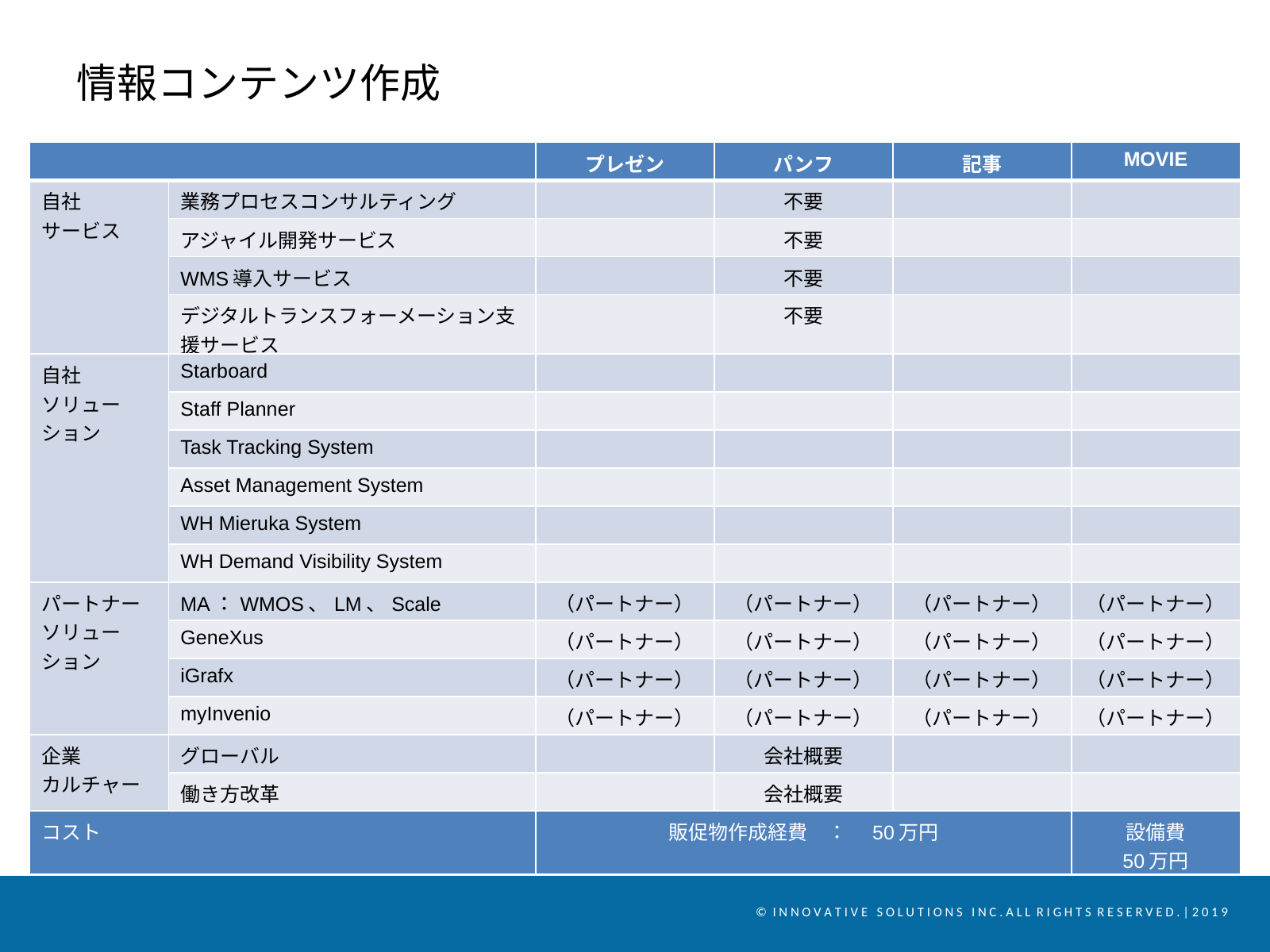

情報コンテンツ作成
|  |  | プレゼン | パンフ | 記事 | MOVIE |
| --- | --- | --- | --- | --- | --- |
| 自社 サービス | 業務プロセスコンサルティング |  | 不要 |  |  |
|  | アジャイル開発サービス |  | 不要 |  |  |
|  | WMS導入サービス |  | 不要 |  |  |
|  | デジタルトランスフォーメーション支援サービス |  | 不要 |  |  |
| 自社 ソリューション | Starboard |  |  |  |  |
|  | Staff Planner |  |  |  |  |
|  | Task Tracking System |  |  |  |  |
|  | Asset Management System |  |  |  |  |
|  | WH Mieruka System |  |  |  |  |
|  | WH Demand Visibility System |  |  |  |  |
| パートナー ソリューション | MA：WMOS、LM、Scale | （パートナー） | （パートナー） | （パートナー） | （パートナー） |
|  | GeneXus | （パートナー） | （パートナー） | （パートナー） | （パートナー） |
|  | iGrafx | （パートナー） | （パートナー） | （パートナー） | （パートナー） |
|  | myInvenio | （パートナー） | （パートナー） | （パートナー） | （パートナー） |
| 企業 カルチャー | グローバル |  | 会社概要 |  |  |
|  | 働き方改革 |  | 会社概要 |  |  |
| コスト |  | 販促物作成経費　：　50万円 |  |  | 設備費 50万円 |

©  I N N O V A T I V E   S O L U T I O N S   I N C . A L L  R I G H T S  R E S E R V E D . | 2 0 1 9